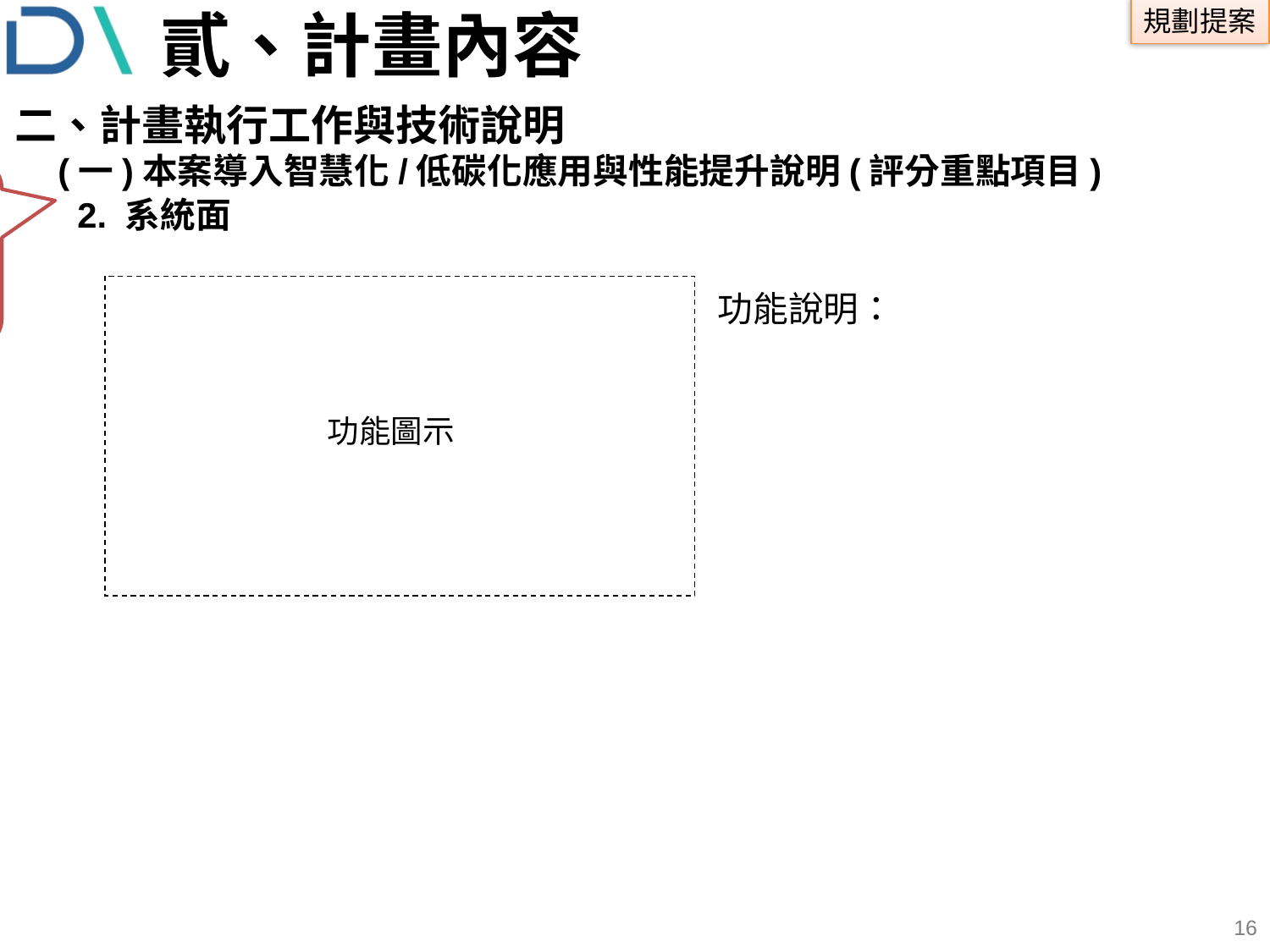

# 貳、計畫內容
二、計畫執行工作與技術說明
(一)本案導入智慧化/低碳化應用與性能提升說明(評分重點項目)
1.請以圖示與文字呈現本案改變(設變)了甚麼，導入甚麼新技術，可以解決業者遭遇的那些問題，預期產生什麼效果。如果本案有系統面的變動(製程調整、周邊檢測、輔助系統調整、管理面軟體或方式調整等)，請在本頁陳述。
2.可自行增加頁面
2. 系統面

功能圖示
功能說明：
16